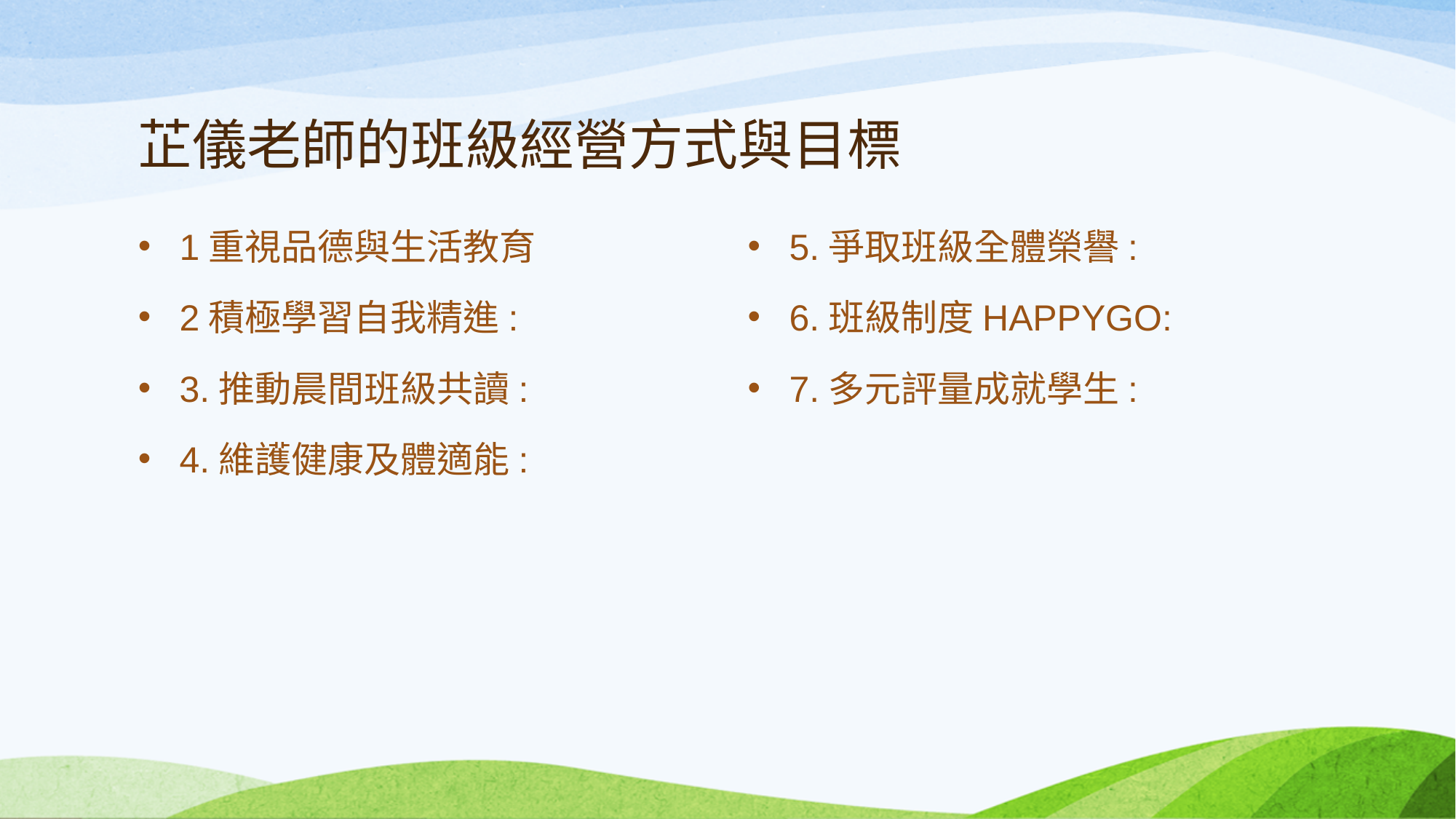

# 芷儀老師的班級經營方式與目標
1重視品德與生活教育
2積極學習自我精進:
3.推動晨間班級共讀:
4.維護健康及體適能:

5.爭取班級全體榮譽:
6.班級制度HAPPYGO:
7.多元評量成就學生: